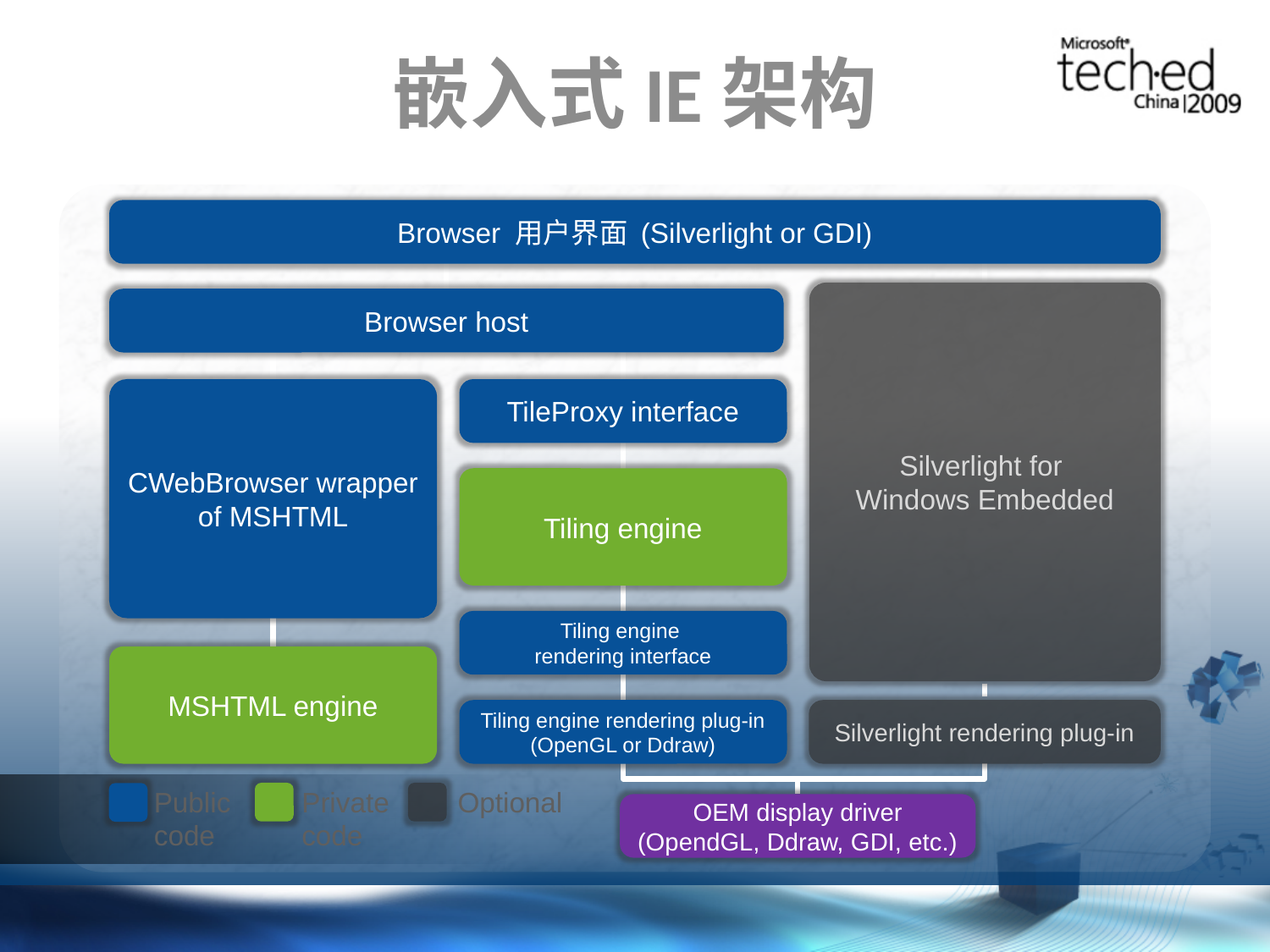

# 嵌入式IE架构

Browser 用户界面 (Silverlight or GDI)
Silverlight for
Windows Embedded
Browser host
CWebBrowser wrapper of MSHTML
TileProxy interface

Tiling engine
Tiling engine
rendering interface
MSHTML engine
Tiling engine rendering plug-in (OpenGL or Ddraw)
Silverlight rendering plug-in

Public
code
Private
code
Optional

OEM display driver (OpendGL, Ddraw, GDI, etc.)